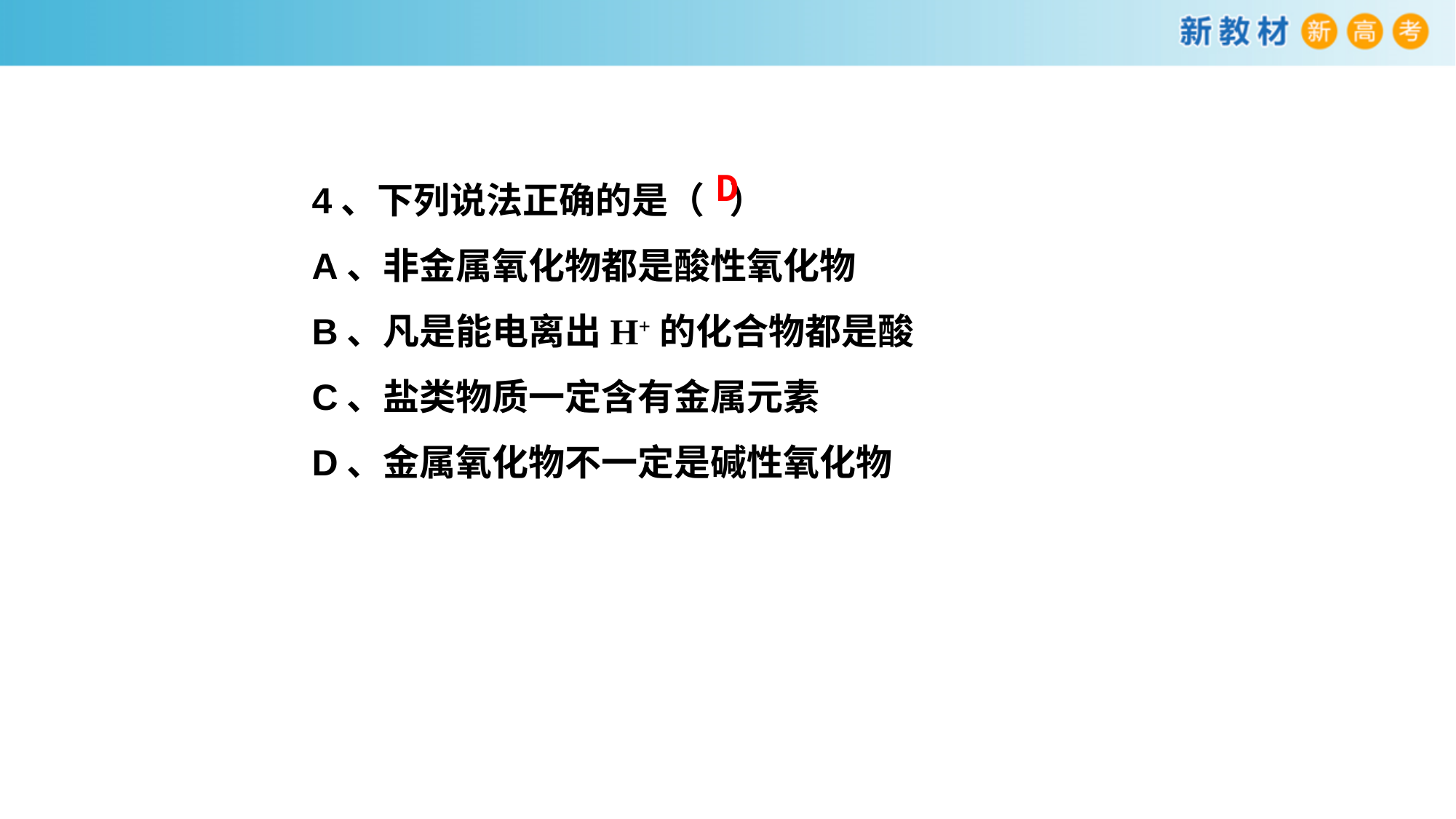

4、下列说法正确的是（   ）
A、非金属氧化物都是酸性氧化物
B、凡是能电离出H+的化合物都是酸
C、盐类物质一定含有金属元素
D、金属氧化物不一定是碱性氧化物
D